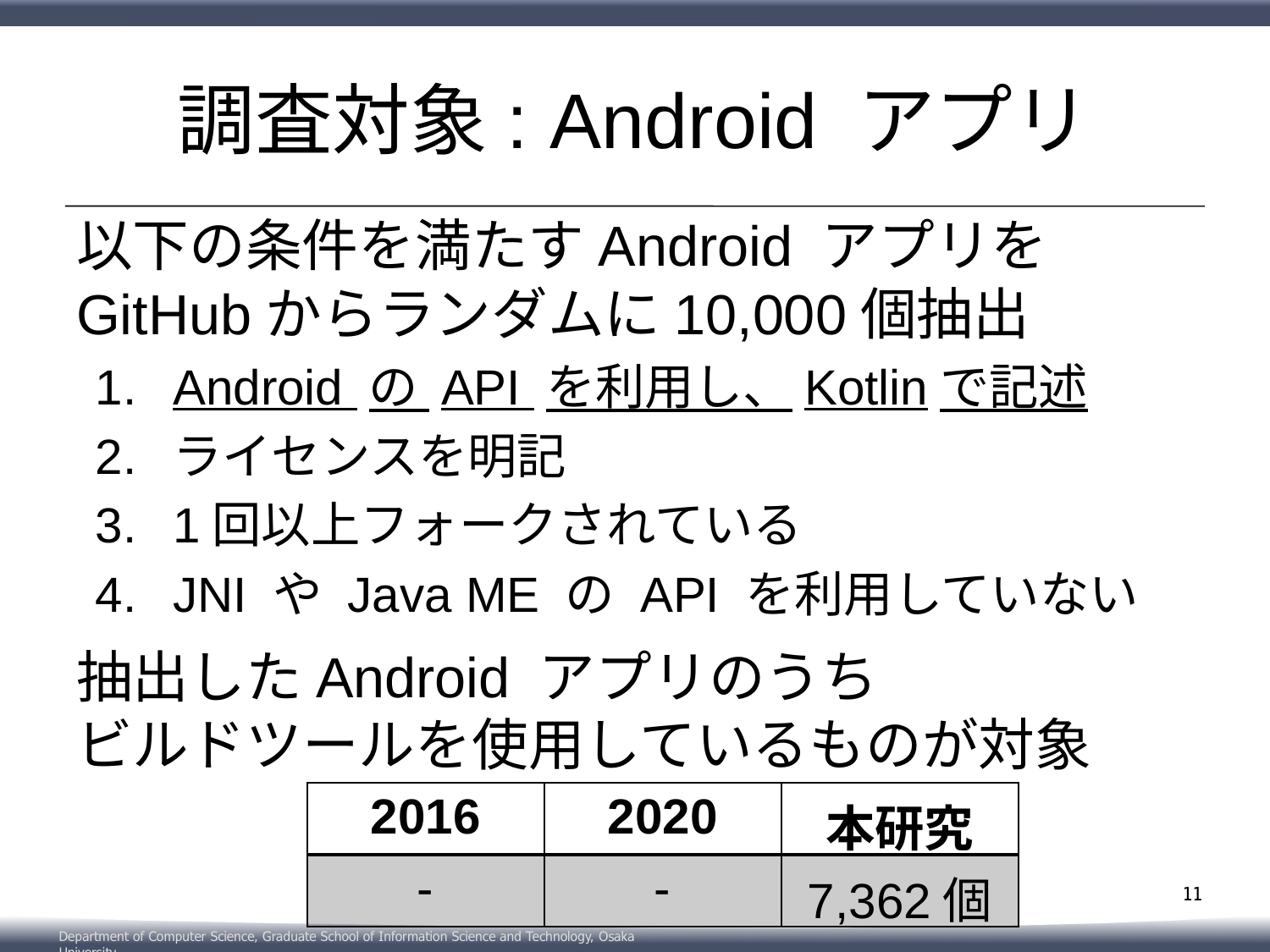

# 調査対象: Android アプリ
以下の条件を満たすAndroid アプリを
GitHubからランダムに10,000個抽出
Android の API を利用し、Kotlinで記述
ライセンスを明記
1回以上フォークされている
JNI や Java ME の API を利用していない

抽出したAndroid アプリのうち
ビルドツールを使用しているものが対象
| 2016 | 2020 | 本研究 |
| --- | --- | --- |
| - | - | 7,362個 |
11